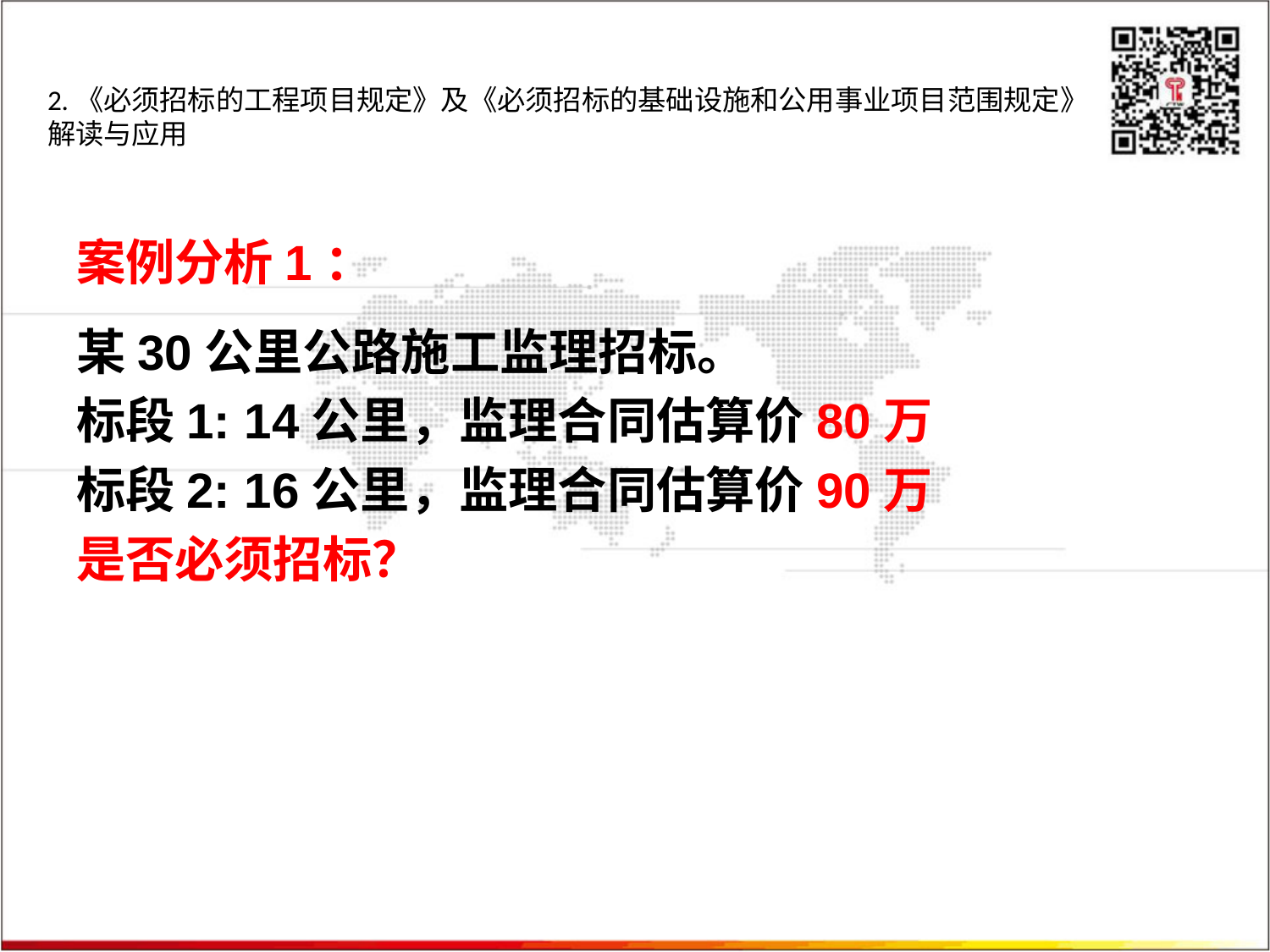

2.《必须招标的工程项目规定》及《必须招标的基础设施和公用事业项目范围规定》解读与应用
#
案例分析1：
某30公里公路施工监理招标。
标段1: 14公里，监理合同估算价80万
标段2: 16公里，监理合同估算价90万
是否必须招标？